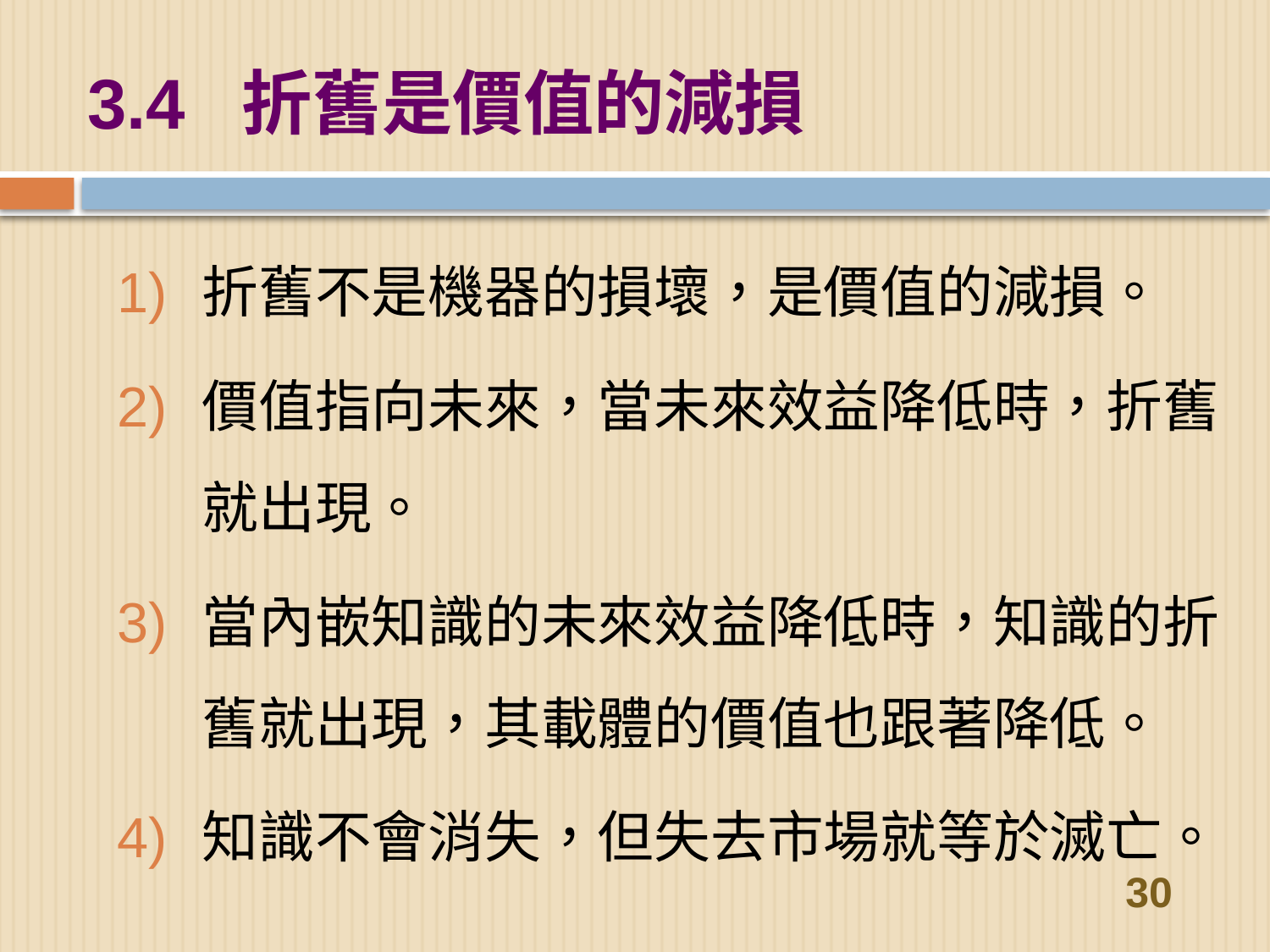

# 3.4  折舊是價值的減損
折舊不是機器的損壞，是價值的減損。
價值指向未來，當未來效益降低時，折舊就出現。
當內嵌知識的未來效益降低時，知識的折舊就出現，其載體的價值也跟著降低。
知識不會消失，但失去市場就等於滅亡。
30